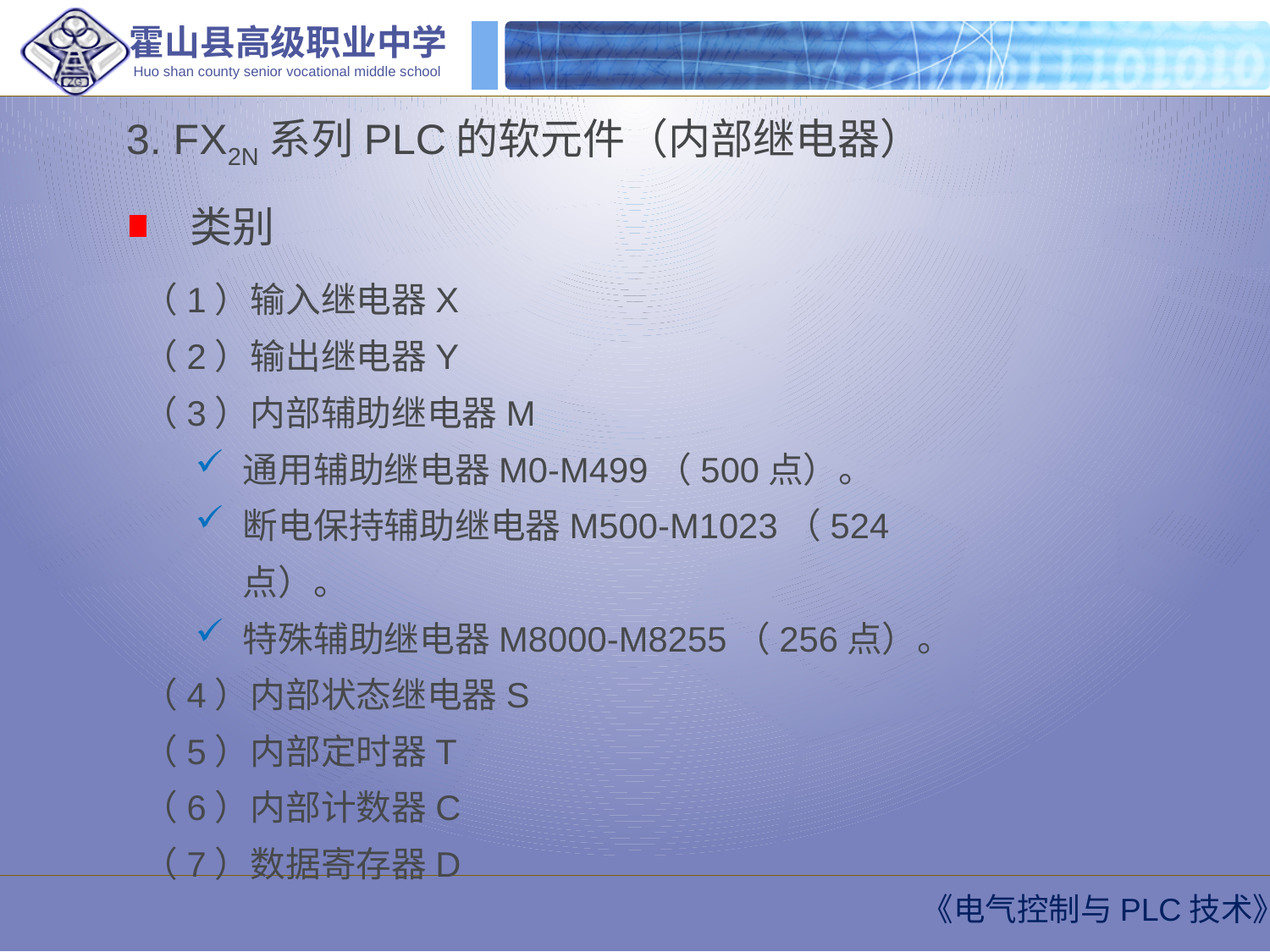

3. FX2N系列PLC的软元件（内部继电器）
类别

（1）输入继电器X
（2）输出继电器Y
（3）内部辅助继电器M
通用辅助继电器M0-M499（500点）。
断电保持辅助继电器M500-M1023（524点）。
特殊辅助继电器M8000-M8255（256点）。
（4）内部状态继电器S
（5）内部定时器T
（6）内部计数器C
（7）数据寄存器D